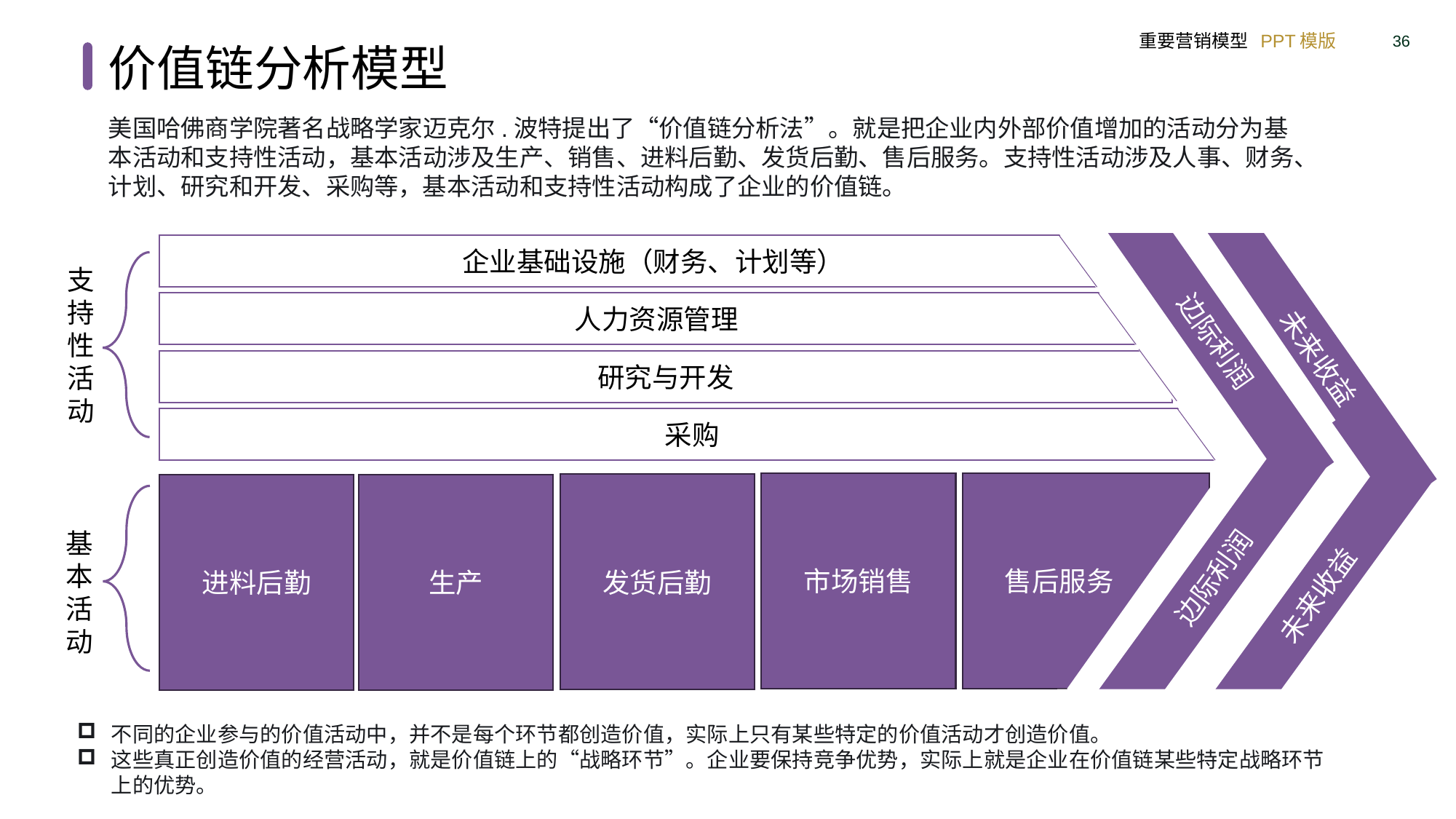

36
价值链分析模型
美国哈佛商学院著名战略学家迈克尔.波特提出了“价值链分析法”。就是把企业内外部价值增加的活动分为基本活动和支持性活动，基本活动涉及生产、销售、进料后勤、发货后勤、售后服务。支持性活动涉及人事、财务、计划、研究和开发、采购等，基本活动和支持性活动构成了企业的价值链。

边际利润
边际利润
未来收益
未来收益
企业基础设施（财务、计划等）
人力资源管理
研究与开发
采购

市场销售
    售后服务
发货后勤
生产
进料后勤

支持性活动

基本活动
不同的企业参与的价值活动中，并不是每个环节都创造价值，实际上只有某些特定的价值活动才创造价值。
这些真正创造价值的经营活动，就是价值链上的“战略环节”。企业要保持竞争优势，实际上就是企业在价值链某些特定战略环节上的优势。